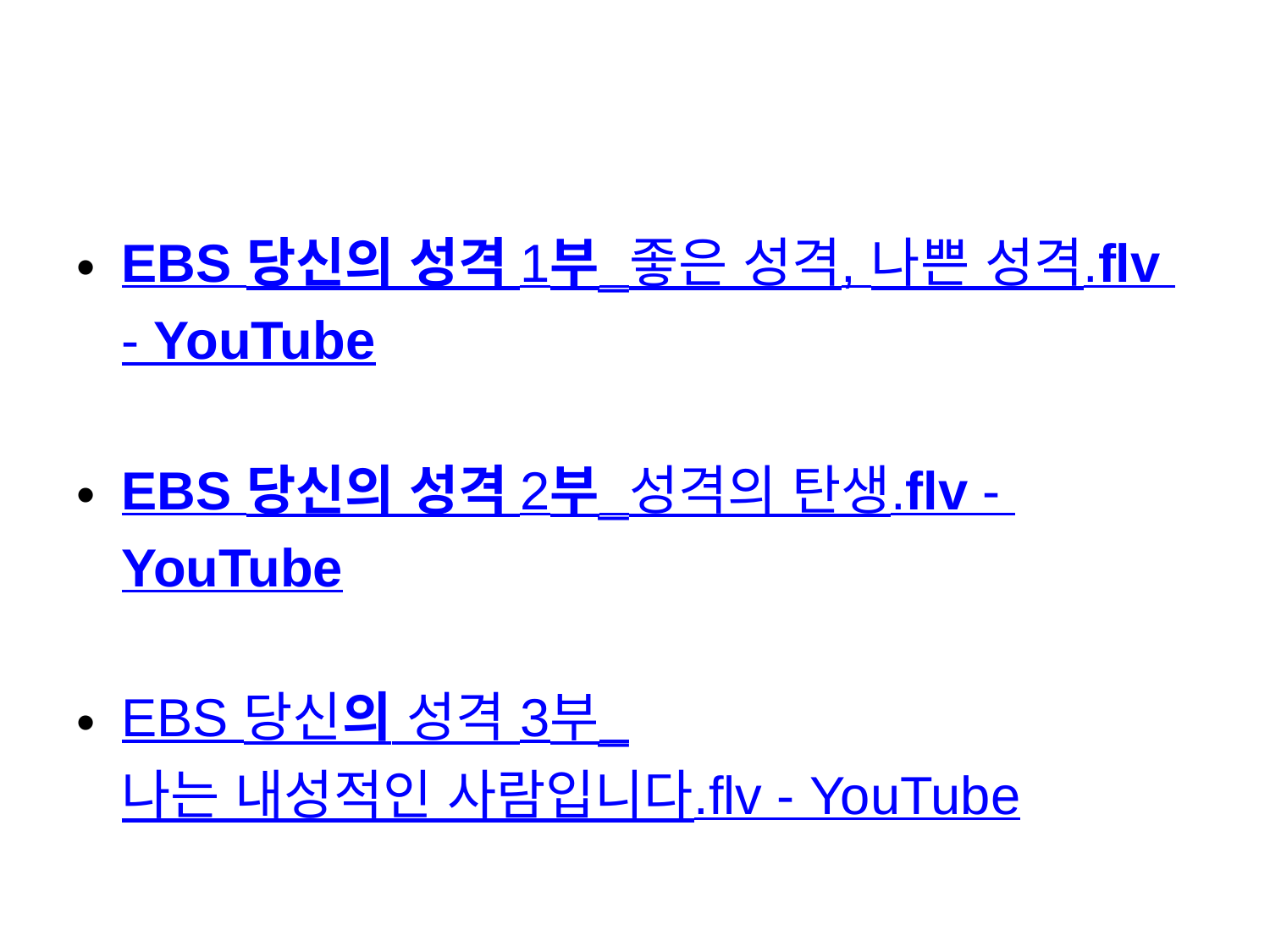

#
EBS 당신의 성격 1부_좋은 성격, 나쁜 성격.flv - YouTube

EBS 당신의 성격 2부_성격의 탄생.flv - YouTube

EBS 당신의 성격 3부_나는 내성적인 사람입니다.flv - YouTube